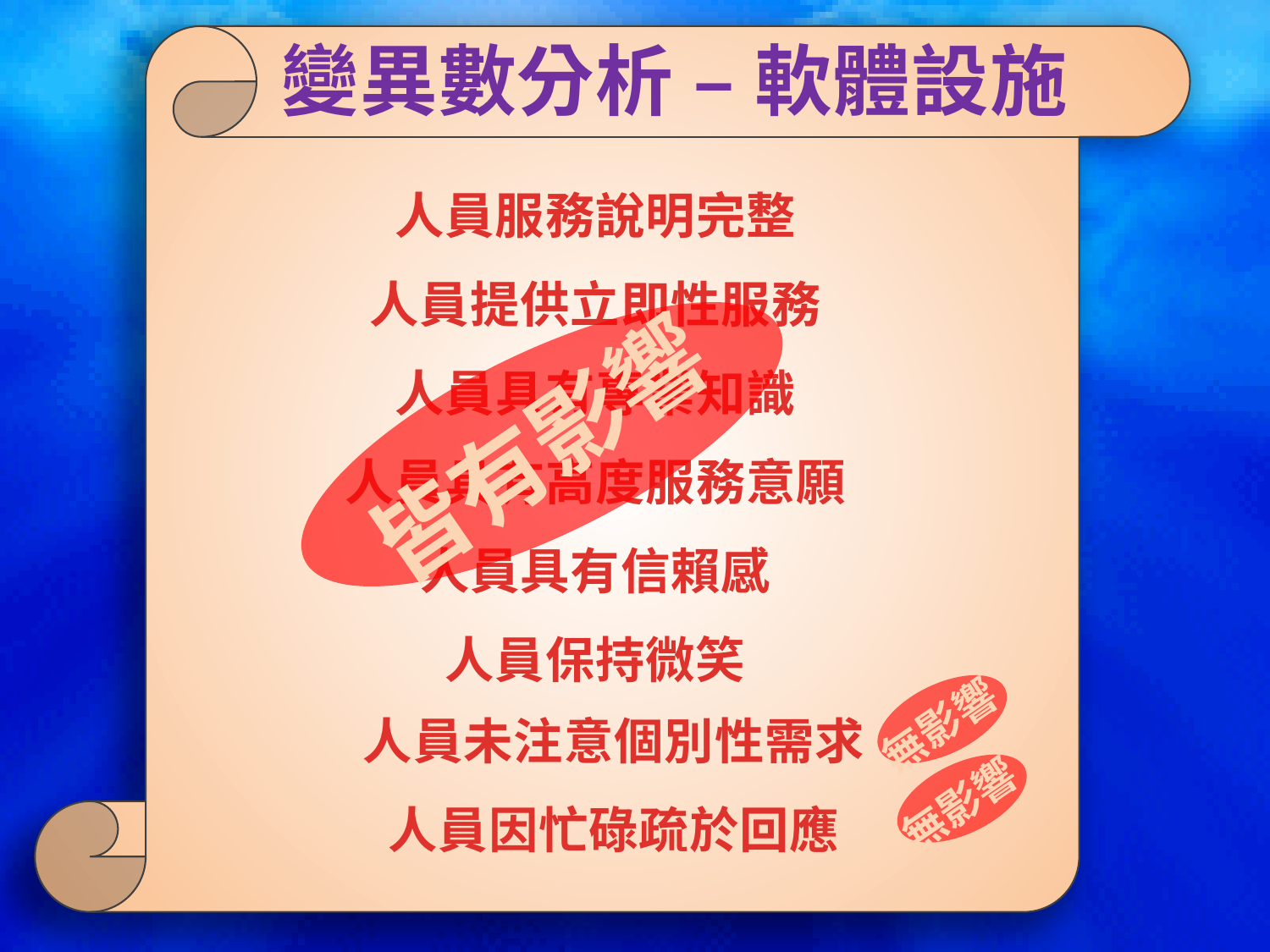

變異數分析 – 軟體設施
人員服務說明完整
人員提供立即性服務
人員具有專業知識
人員具有高度服務意願
人員具有信賴感
人員保持微笑

皆有影響

人員未注意個別性需求
人員因忙碌疏於回應

無影響

無影響